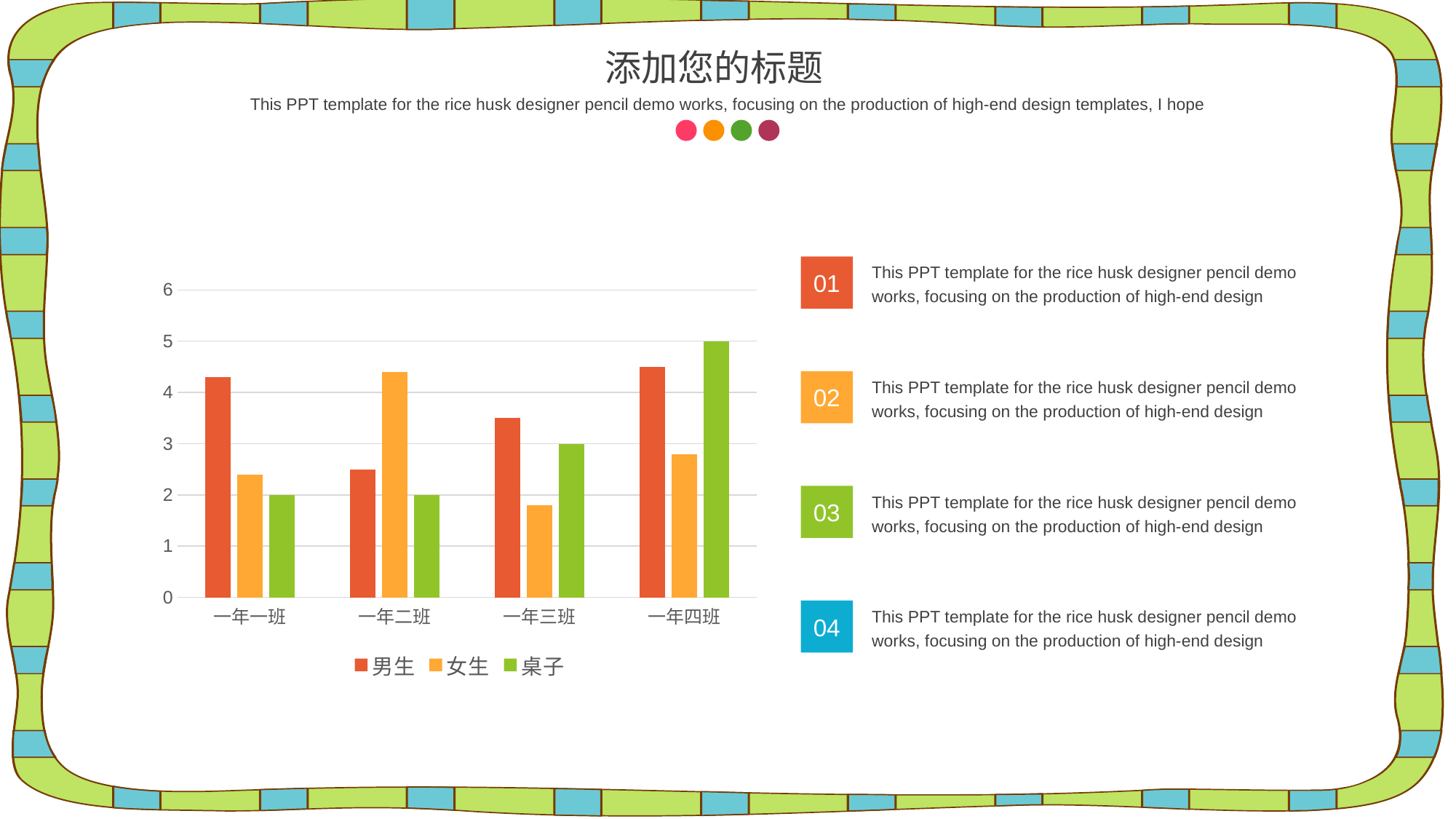

添加您的标题
This PPT template for the rice husk designer pencil demo works, focusing on the production of high-end design templates, I hope

This PPT template for the rice husk designer pencil demo works, focusing on the production of high-end design
01

### Chart

| Category | 男生 | 女生 | 桌子 |
|---|---|---|---|
| 一年一班 | 4.3 | 2.4 | 2.0 |
| 一年二班 | 2.5 | 4.4 | 2.0 |
| 一年三班 | 3.5 | 1.8 | 3.0 |
| 一年四班 | 4.5 | 2.8 | 5.0 |
This PPT template for the rice husk designer pencil demo works, focusing on the production of high-end design
02
This PPT template for the rice husk designer pencil demo works, focusing on the production of high-end design
03
This PPT template for the rice husk designer pencil demo works, focusing on the production of high-end design
04